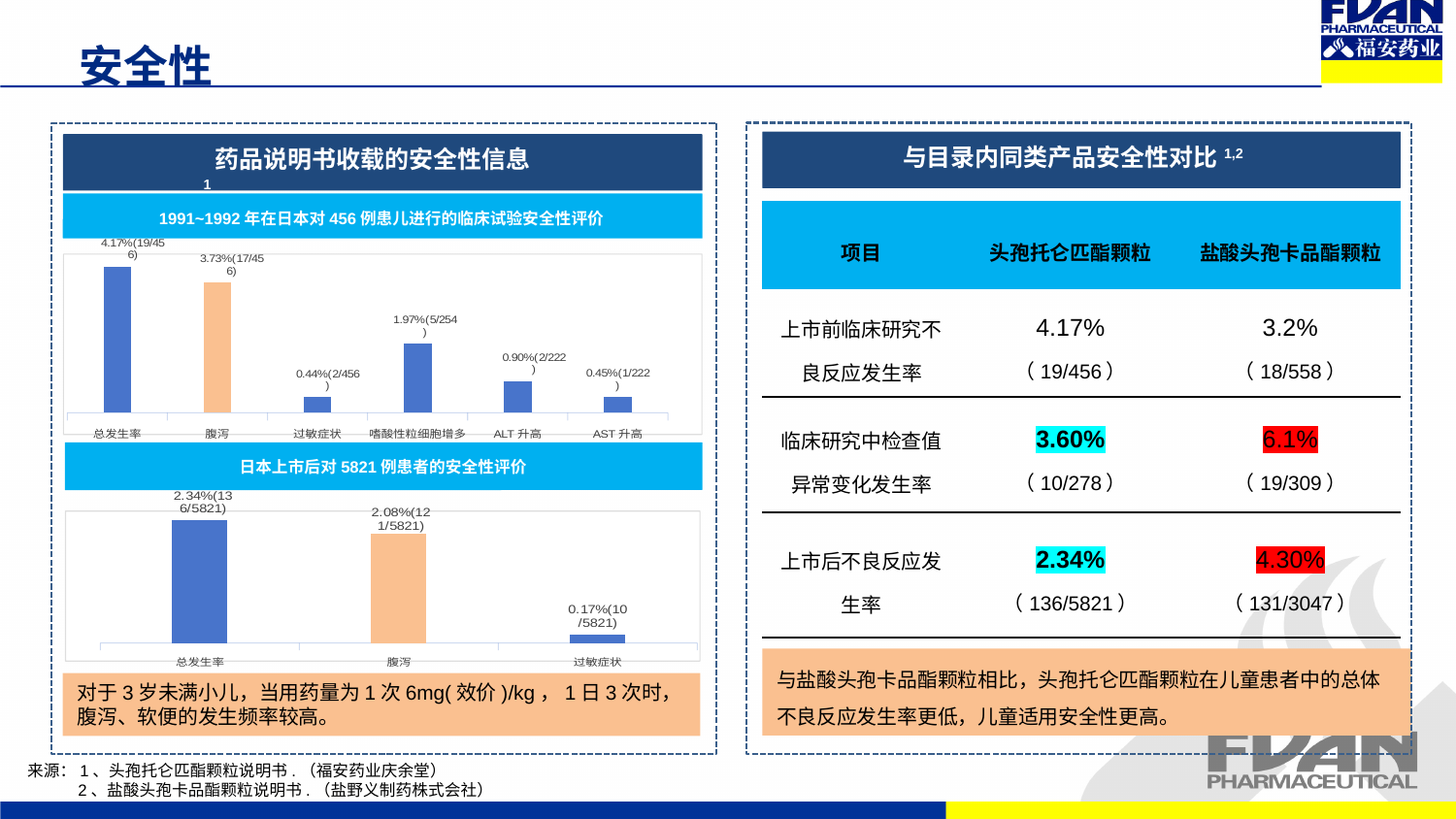

安全性

与目录内同类产品安全性对比1,2
 药品说明书收载的安全性信息1
1991~1992年在日本对456例患儿进行的临床试验安全性评价

| 项目 | 头孢托仑匹酯颗粒 | 盐酸头孢卡品酯颗粒 |
| --- | --- | --- |
| 上市前临床研究不良反应发生率 | 4.17% （19/456） | 3.2% （18/558） |
| 临床研究中检查值异常变化发生率 | 3.60% （10/278） | 6.1% （19/309） |
| 上市后不良反应发生率 | 2.34% （136/5821） | 4.30% （131/3047） |

### Chart

| Category | 系列 1 |
|---|---|
| 总发生率 | 0.0417 |
| 腹泻 | 0.0373 |
| 过敏症状 | 0.0044 |
| 嗜酸性粒细胞增多 | 0.0197 |
| ALT升高 | 0.009 |
| AST升高 | 0.0045 |
日本上市后对5821例患者的安全性评价

### Chart

| Category | 系列 1 |
|---|---|
| 总发生率 | 0.0234 |
| 腹泻 | 0.0208 |
| 过敏症状 | 0.0017 |
与盐酸头孢卡品酯颗粒相比，头孢托仑匹酯颗粒在儿童患者中的总体不良反应发生率更低，儿童适用安全性更高。
对于3岁未满小儿，当用药量为1次6mg(效价)/kg，1日3次时，腹泻、软便的发生频率较高。
来源：1、头孢托仑匹酯颗粒说明书.（福安药业庆余堂）
           2、盐酸头孢卡品酯颗粒说明书.（盐野义制药株式会社）